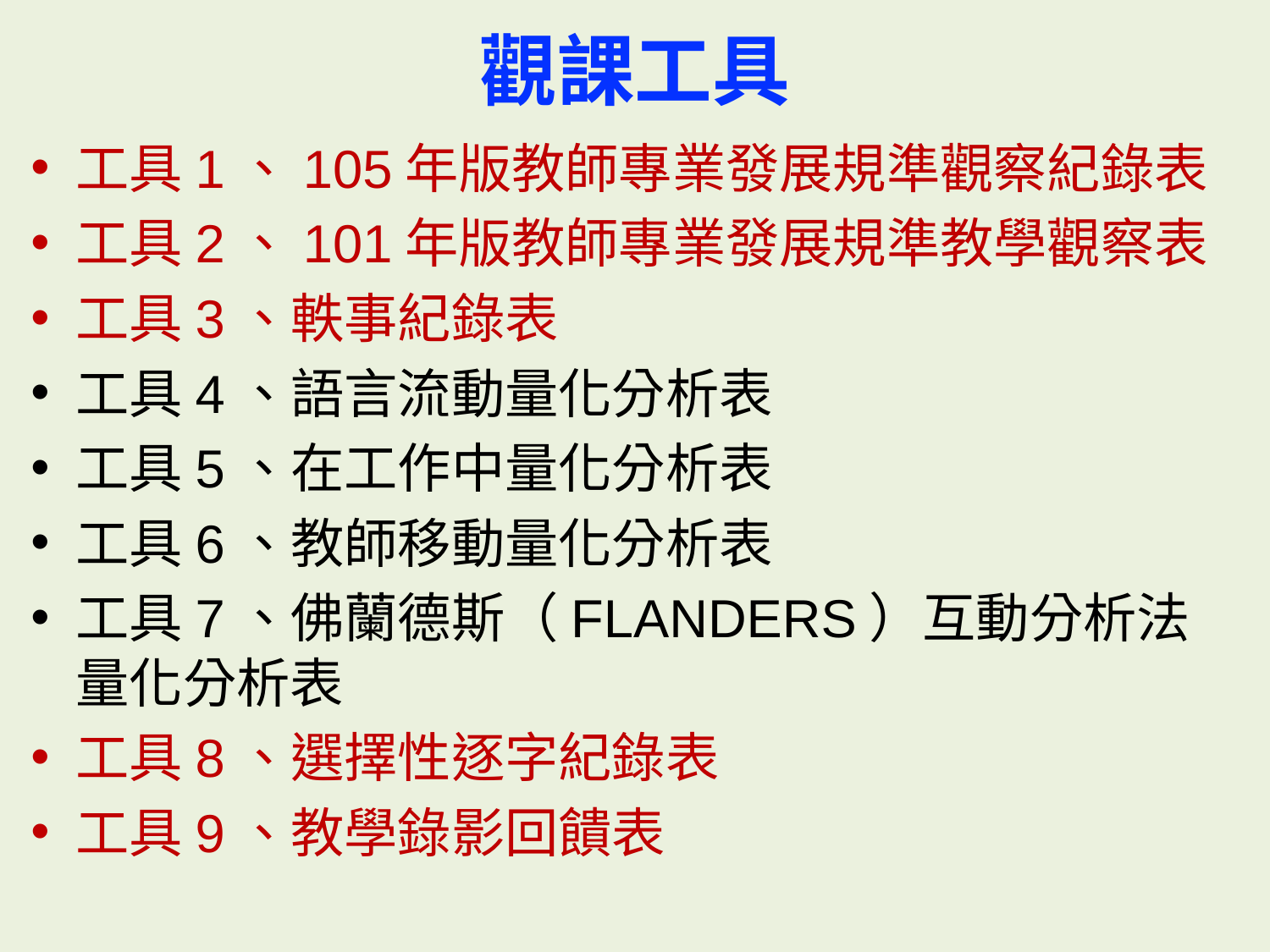

# 觀課工具
工具1、105年版教師專業發展規準觀察紀錄表
工具2、101年版教師專業發展規準教學觀察表
工具3、軼事紀錄表
工具4、語言流動量化分析表
工具5、在工作中量化分析表
工具6、教師移動量化分析表
工具7、佛蘭德斯（FLANDERS）互動分析法量化分析表
工具8、選擇性逐字紀錄表
工具9、教學錄影回饋表